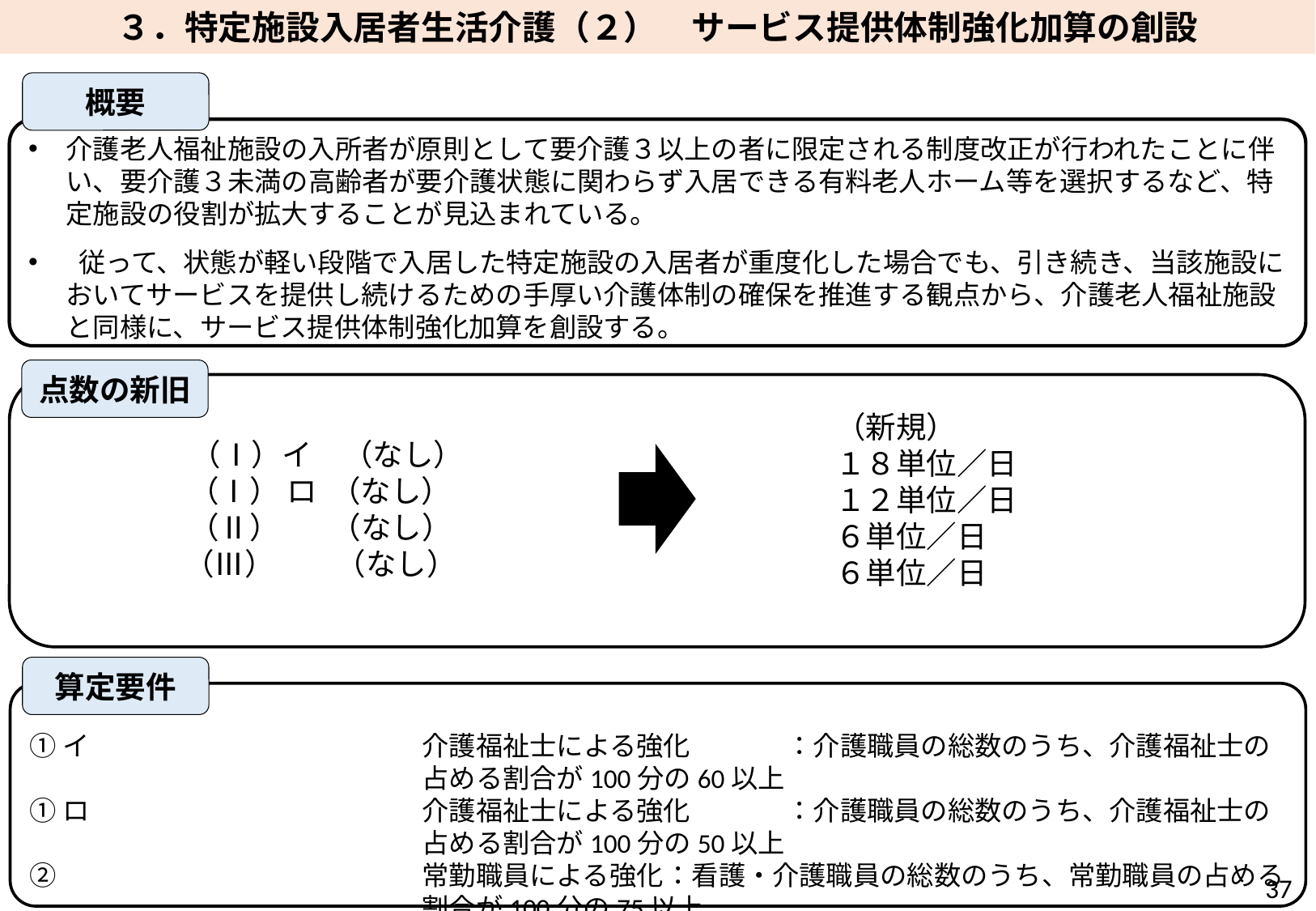

３．特定施設入居者生活介護（２）　サービス提供体制強化加算の創設
概要
介護老人福祉施設の入所者が原則として要介護３以上の者に限定される制度改正が行われたことに伴い、要介護３未満の高齢者が要介護状態に関わらず入居できる有料老人ホーム等を選択するなど、特定施設の役割が拡大することが見込まれている。

 従って、状態が軽い段階で入居した特定施設の入居者が重度化した場合でも、引き続き、当該施設においてサービスを提供し続けるための手厚い介護体制の確保を推進する観点から、介護老人福祉施設と同様に、サービス提供体制強化加算を創設する。
点数の新旧

（新規）
１８単位／日
１２単位／日
６単位／日
６単位／日
 （Ⅰ）イ　（なし）
（Ⅰ） ロ  （なし）
（Ⅱ）　   （なし）
（Ⅲ）　　（なし）

算定要件

①イ	介護福祉士による強化	：介護職員の総数のうち、介護福祉士の占める割合が100分の60以上
①ロ	介護福祉士による強化	：介護職員の総数のうち、介護福祉士の占める割合が100分の50以上
②	常勤職員による強化	：看護・介護職員の総数のうち、常勤職員の占める割合が100分の75以上
③ 	長期勤続職員による強化	：特定施設入居者生活介護を入居者に直接提供する職員の総数のうち、勤続年数３年以上の者の占める割合が100分の30以上
37